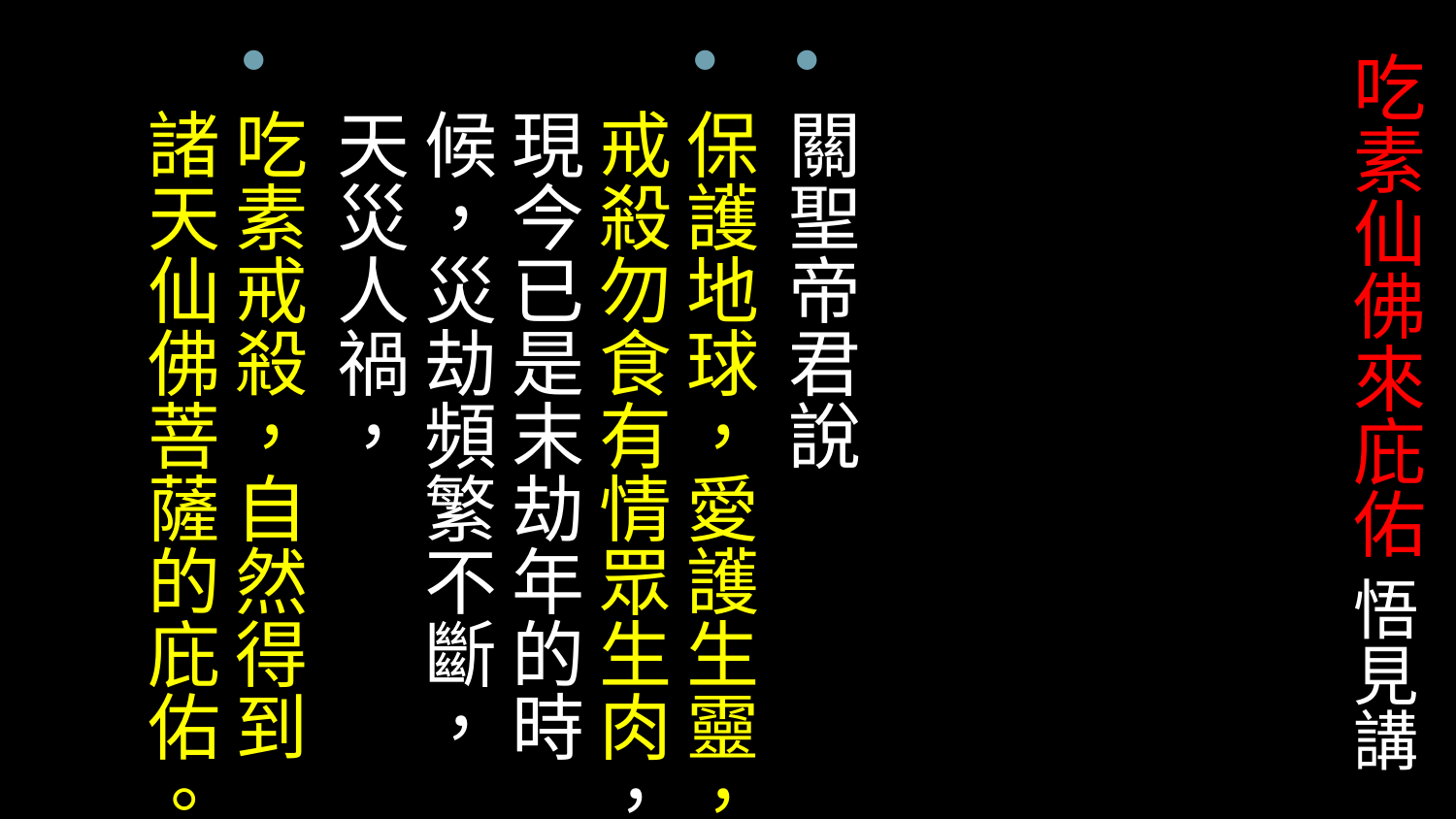

# 吃素仙佛來庇佑 悟見講
關聖帝君說
保護地球，愛護生靈，戒殺勿食有情眾生肉，現今已是末劫年的時候，災劫頻繁不斷，天災人禍，
吃素戒殺，自然得到諸天仙佛菩薩的庇佑。